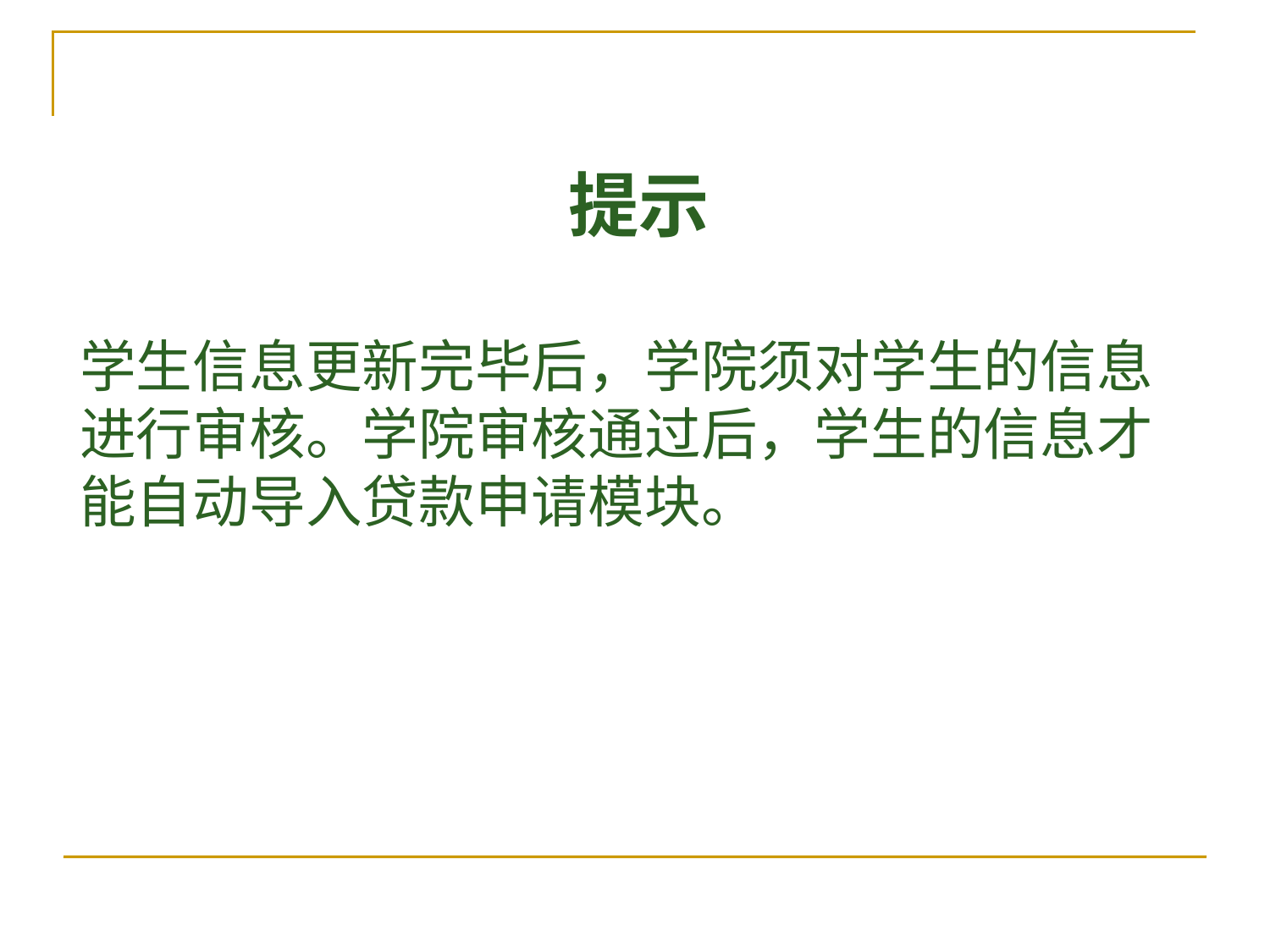

提示

学生信息更新完毕后，学院须对学生的信息进行审核。学院审核通过后，学生的信息才能自动导入贷款申请模块。